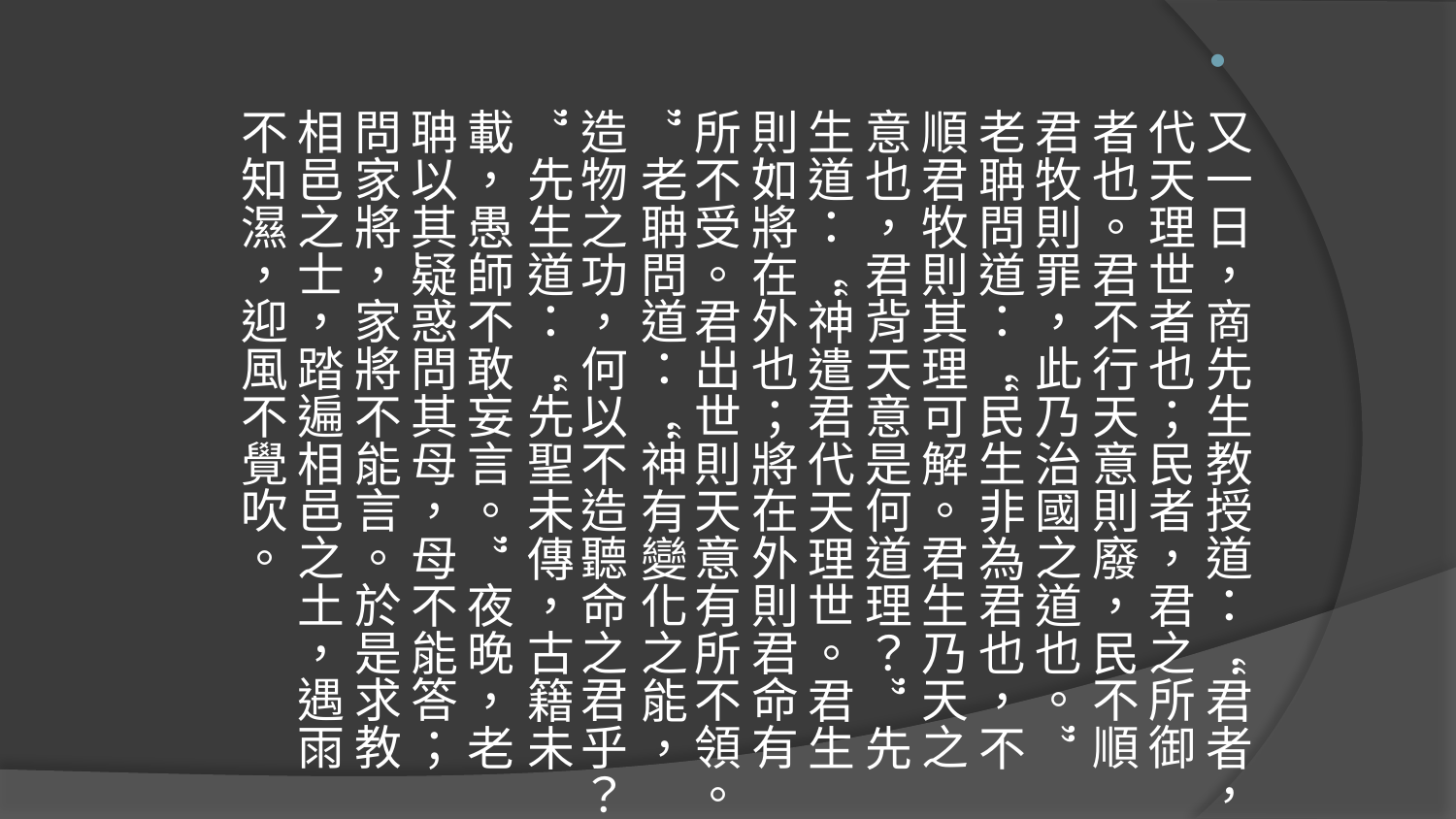

#
又一日，商先生教授道：“君者，代天理世者也；民者，君之所御者也。君不行天意則廢，民不順君牧則罪，此乃治國之道也。”老聃問道：“民生非為君也，不順君牧則其理可解。君生乃天之意也，君背天意是何道理？”先生道：“神遣君代天理世。君生則如將在外也；將在外則君命有所不受。君出世則天意有所不領。”老聃問道：“神有變化之能，造物之功，何以不造聽命之君乎？”先生道：“先聖未傳，古籍未載，愚師不敢妄言。”夜晚，老聃以其疑惑問其母，母不能答；問家將，家將不能言。於是求教相邑之士，踏遍相邑之土，遇雨不知濕，迎風不覺吹。